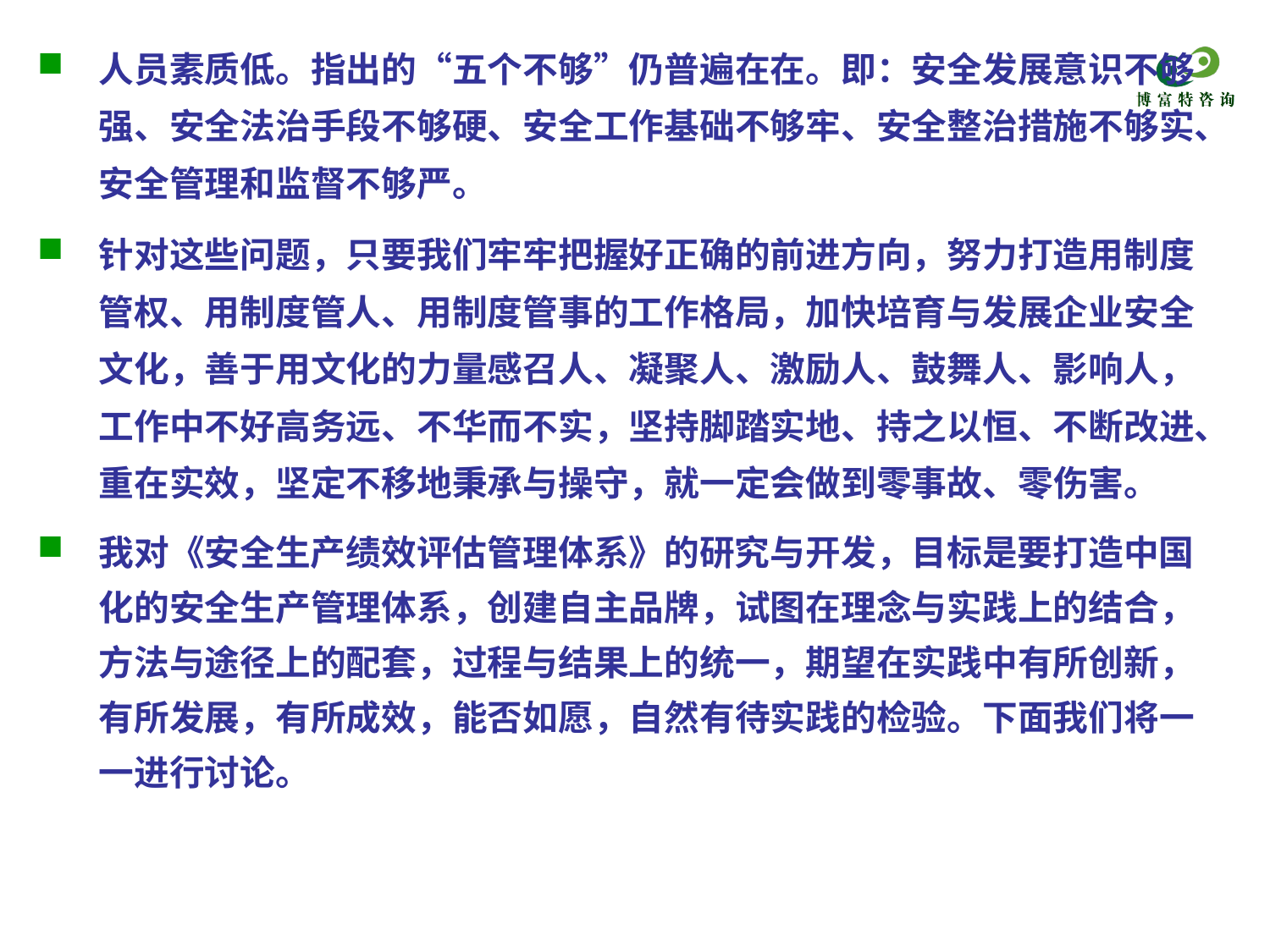

人员素质低。指出的“五个不够”仍普遍在在。即：安全发展意识不够强、安全法治手段不够硬、安全工作基础不够牢、安全整治措施不够实、安全管理和监督不够严。
针对这些问题，只要我们牢牢把握好正确的前进方向，努力打造用制度管权、用制度管人、用制度管事的工作格局，加快培育与发展企业安全文化，善于用文化的力量感召人、凝聚人、激励人、鼓舞人、影响人，工作中不好高务远、不华而不实，坚持脚踏实地、持之以恒、不断改进、重在实效，坚定不移地秉承与操守，就一定会做到零事故、零伤害。
我对《安全生产绩效评估管理体系》的研究与开发，目标是要打造中国化的安全生产管理体系，创建自主品牌，试图在理念与实践上的结合，方法与途径上的配套，过程与结果上的统一，期望在实践中有所创新，有所发展，有所成效，能否如愿，自然有待实践的检验。下面我们将一一进行讨论。